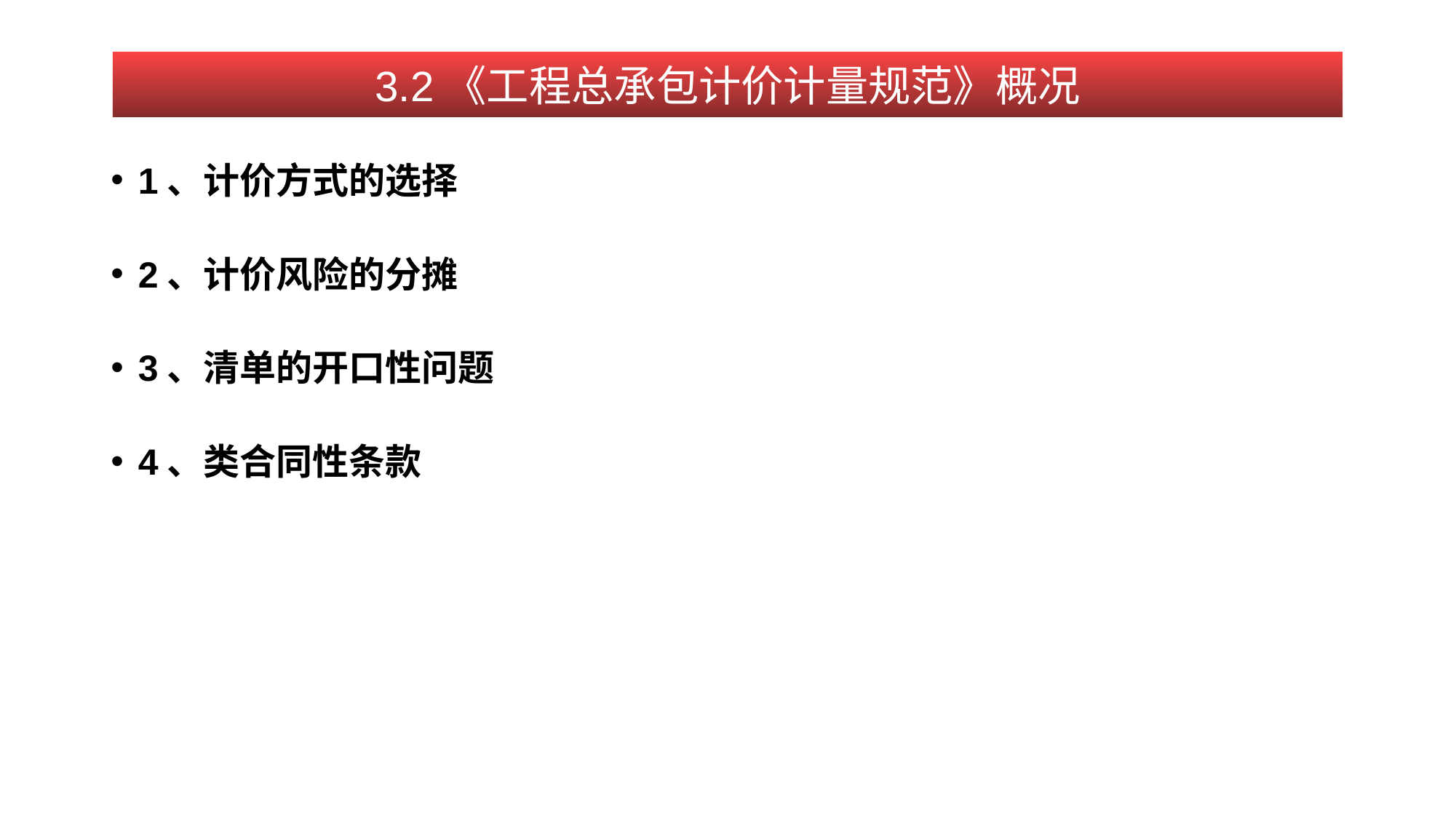

3.2《工程总承包计价计量规范》概况
1、计价方式的选择
2、计价风险的分摊
3、清单的开口性问题
4、类合同性条款